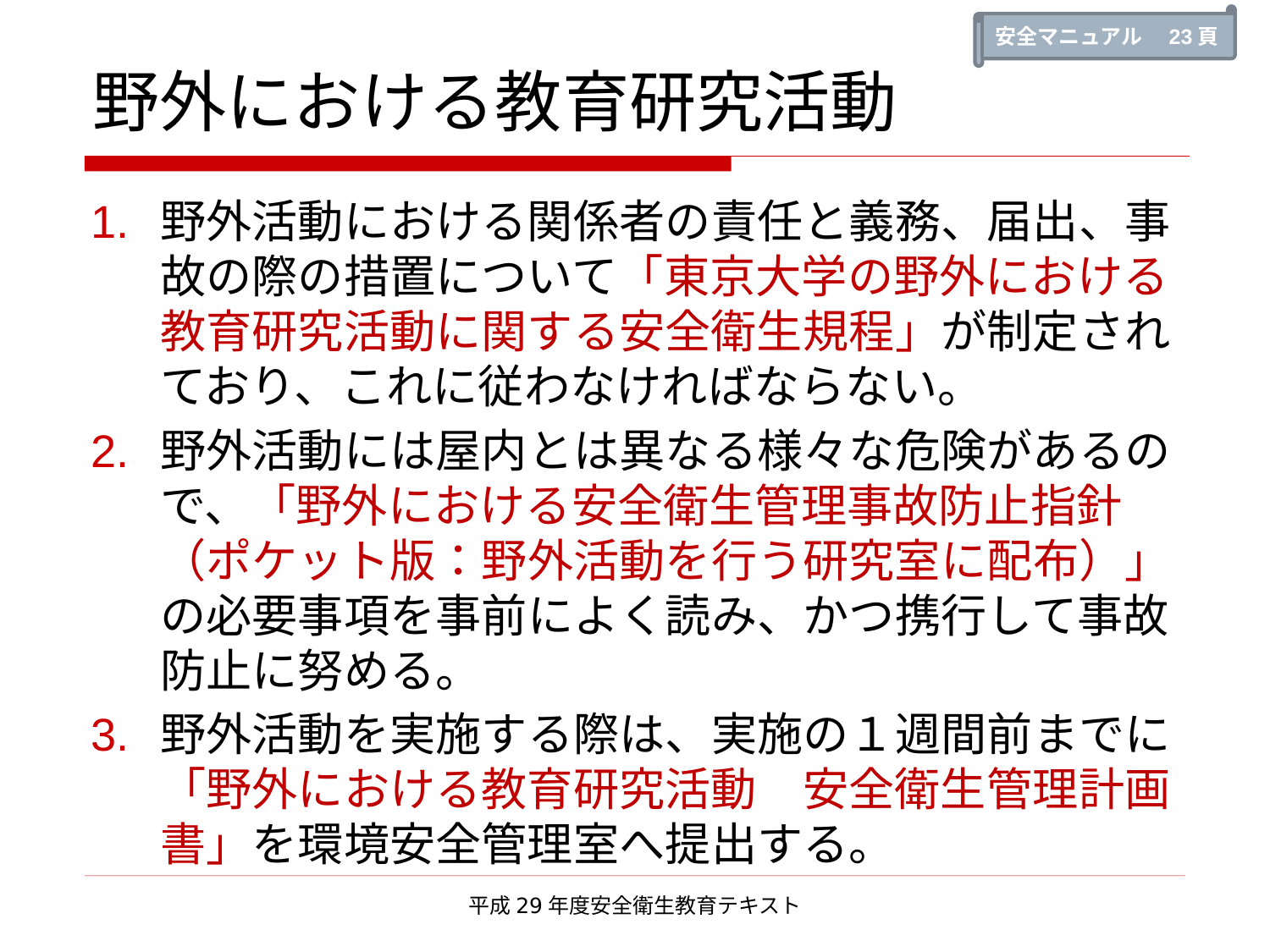

安全マニュアル　23頁
# 野外における教育研究活動
野外活動における関係者の責任と義務、届出、事故の際の措置について「東京大学の野外における教育研究活動に関する安全衛生規程」が制定されており、これに従わなければならない。
野外活動には屋内とは異なる様々な危険があるので、「野外における安全衛生管理事故防止指針（ポケット版：野外活動を行う研究室に配布）」の必要事項を事前によく読み、かつ携行して事故防止に努める。
野外活動を実施する際は、実施の１週間前までに「野外における教育研究活動　安全衛生管理計画書」を環境安全管理室へ提出する。
平成29年度安全衛生教育テキスト